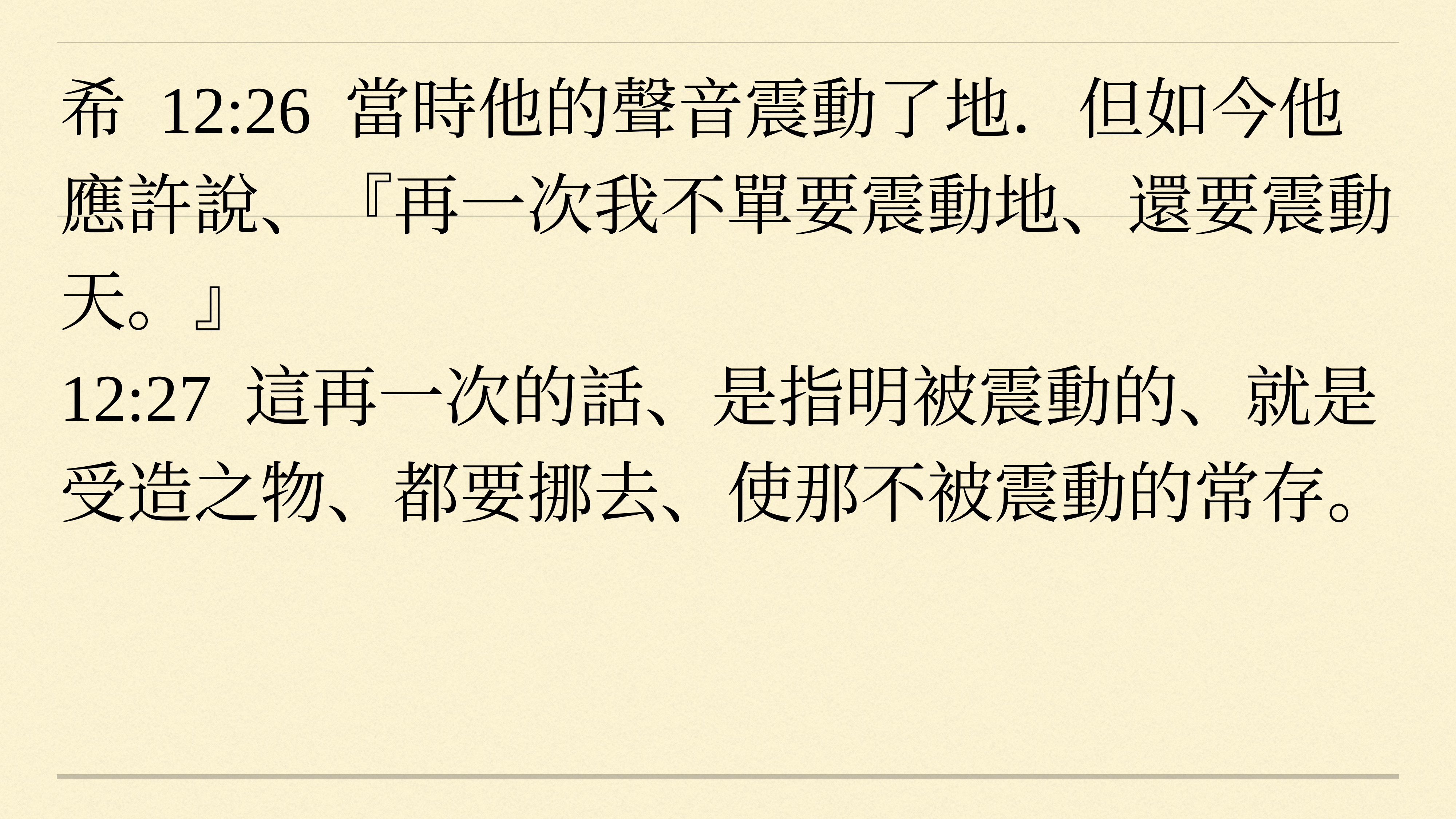

希 12:26 當時他的聲音震動了地．但如今他應許說、『再一次我不單要震動地、還要震動天。』
12:27 這再一次的話、是指明被震動的、就是受造之物、都要挪去、使那不被震動的常存。
#